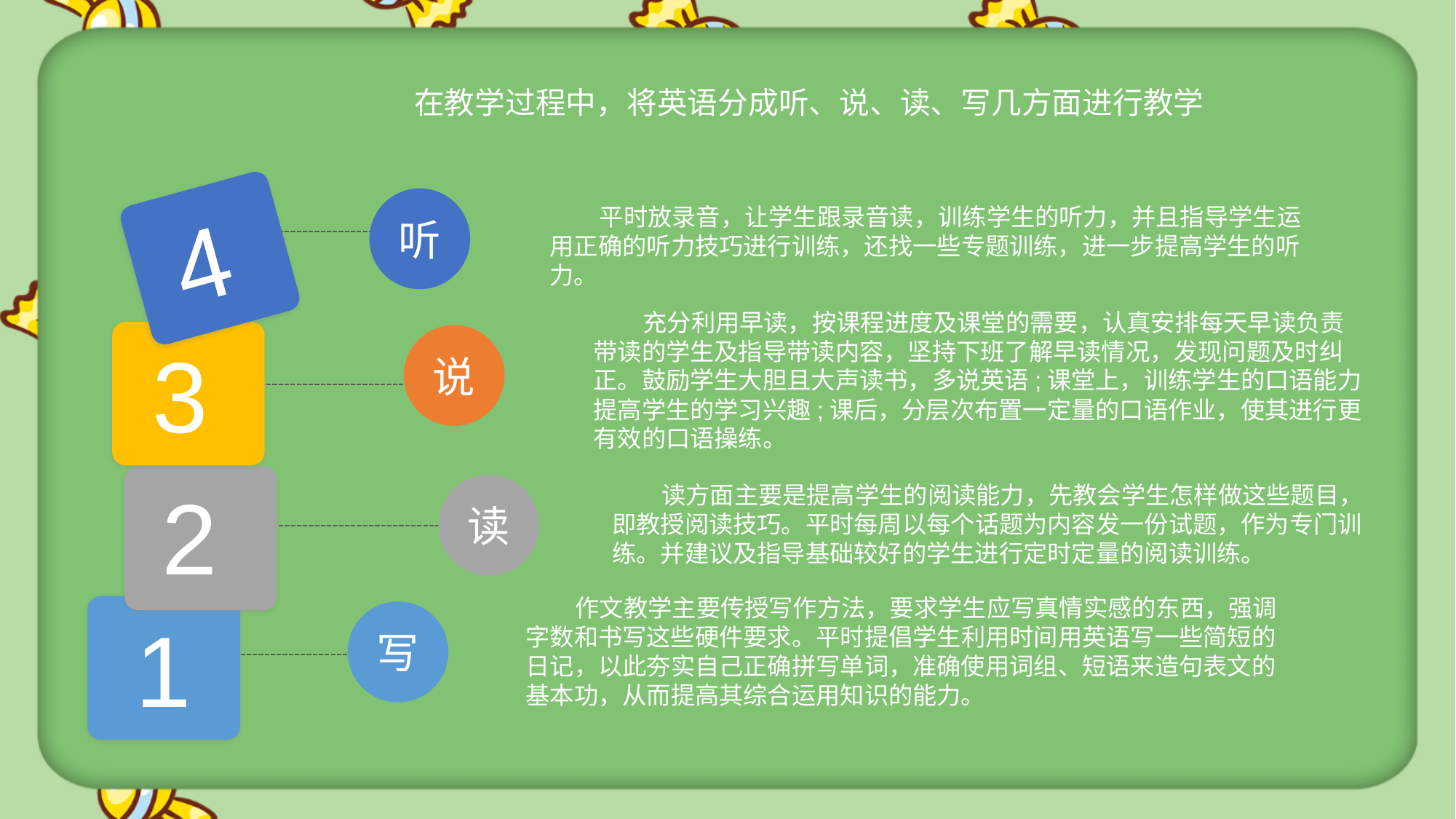

在教学过程中，将英语分成听、说、读、写几方面进行教学

4
听

3
说

2
读

1
写
        平时放录音，让学生跟录音读，训练学生的听力，并且指导学生运用正确的听力技巧进行训练，还找一些专题训练，进一步提高学生的听力。
        充分利用早读，按课程进度及课堂的需要，认真安排每天早读负责带读的学生及指导带读内容，坚持下班了解早读情况，发现问题及时纠正。鼓励学生大胆且大声读书，多说英语;课堂上，训练学生的口语能力提高学生的学习兴趣;课后，分层次布置一定量的口语作业，使其进行更有效的口语操练。
        读方面主要是提高学生的阅读能力，先教会学生怎样做这些题目，即教授阅读技巧。平时每周以每个话题为内容发一份试题，作为专门训练。并建议及指导基础较好的学生进行定时定量的阅读训练。
        作文教学主要传授写作方法，要求学生应写真情实感的东西，强调字数和书写这些硬件要求。平时提倡学生利用时间用英语写一些简短的日记，以此夯实自己正确拼写单词，准确使用词组、短语来造句表文的基本功，从而提高其综合运用知识的能力。